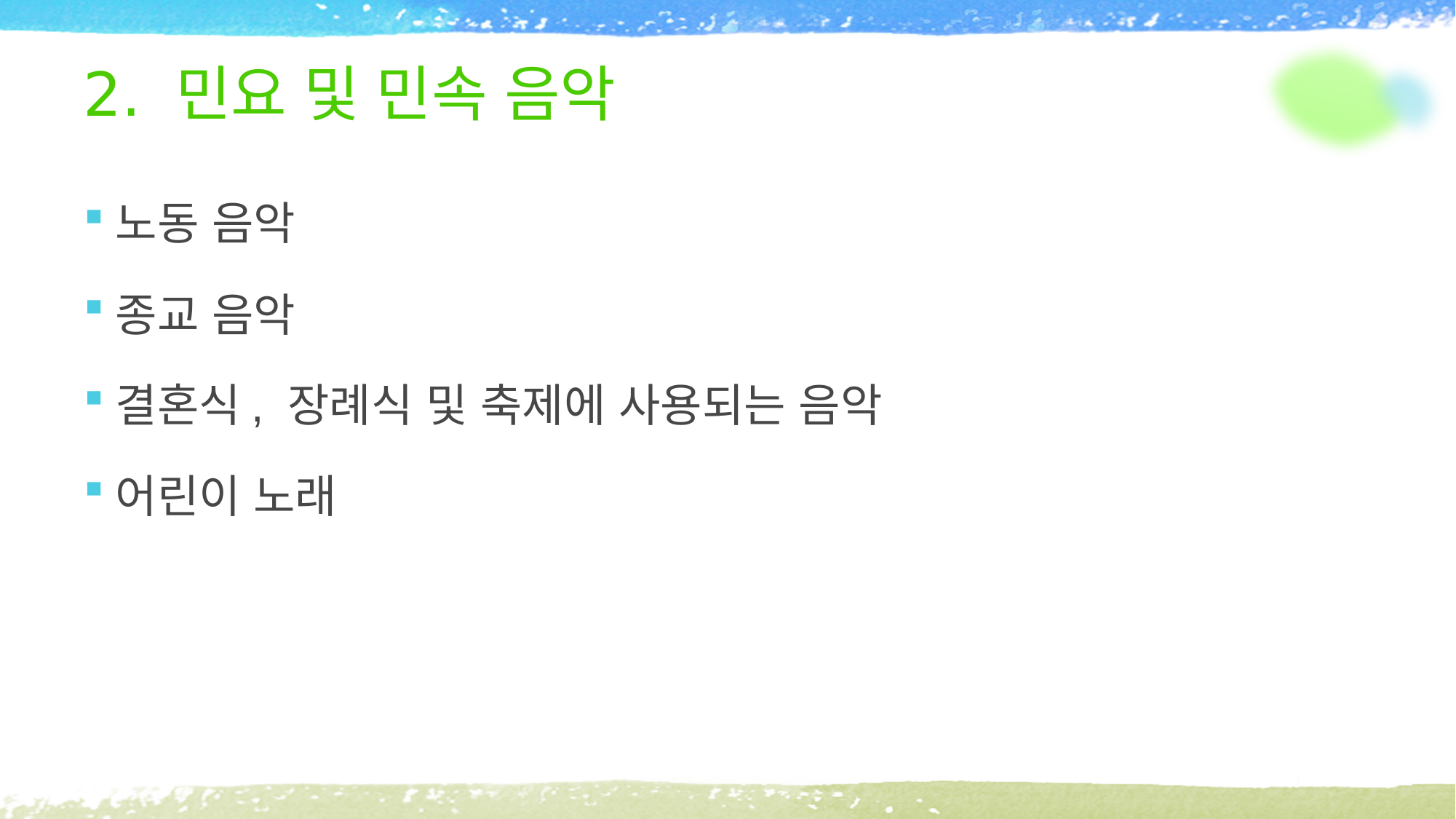

# 2. 민요 및 민속 음악
노동 음악
종교 음악
결혼식, 장례식 및 축제에 사용되는 음악
어린이 노래